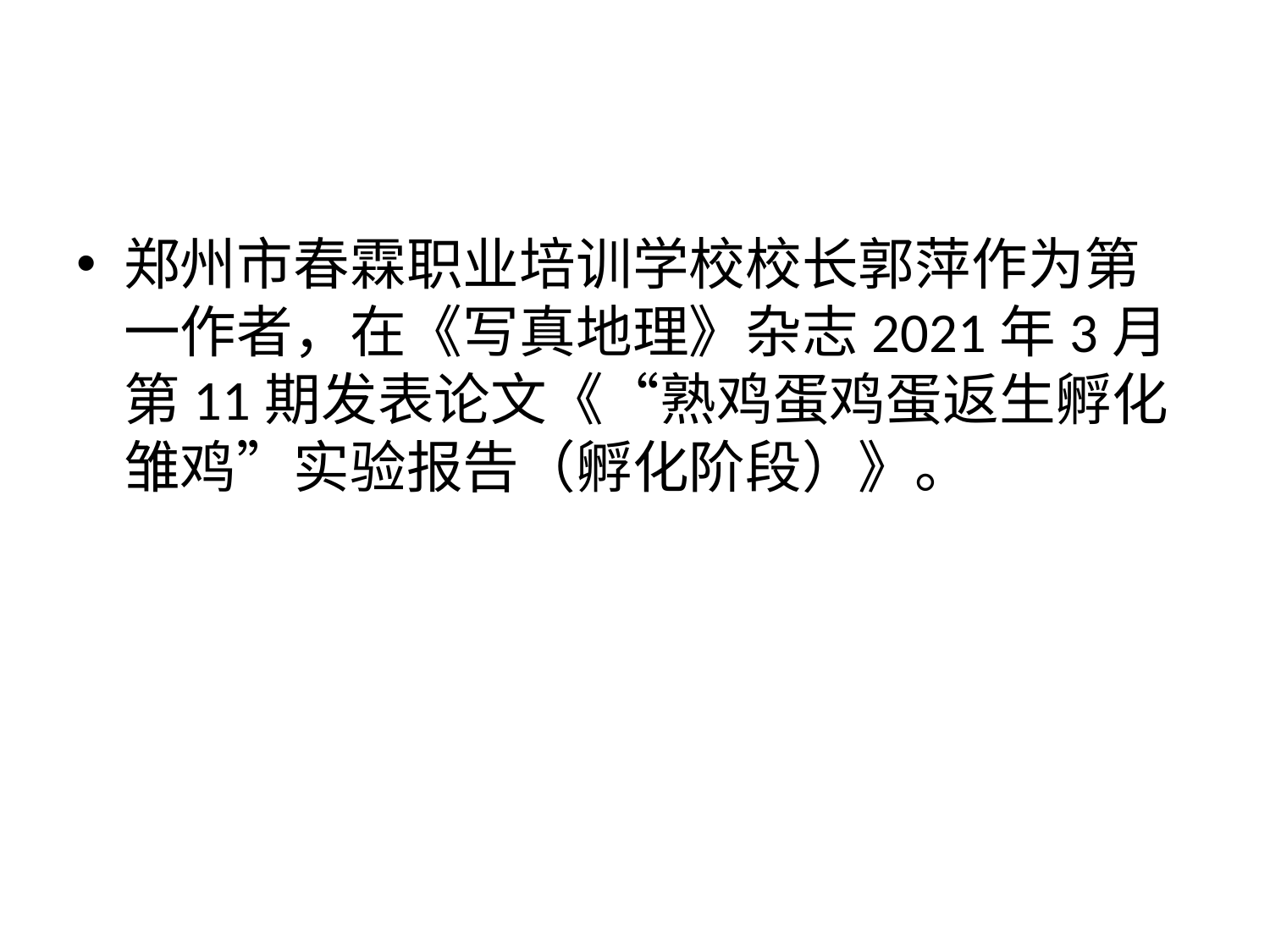

#
郑州市春霖职业培训学校校长郭萍作为第一作者，在《写真地理》杂志2021年3月第11期发表论文《“熟鸡蛋鸡蛋返生孵化雏鸡”实验报告（孵化阶段）》。